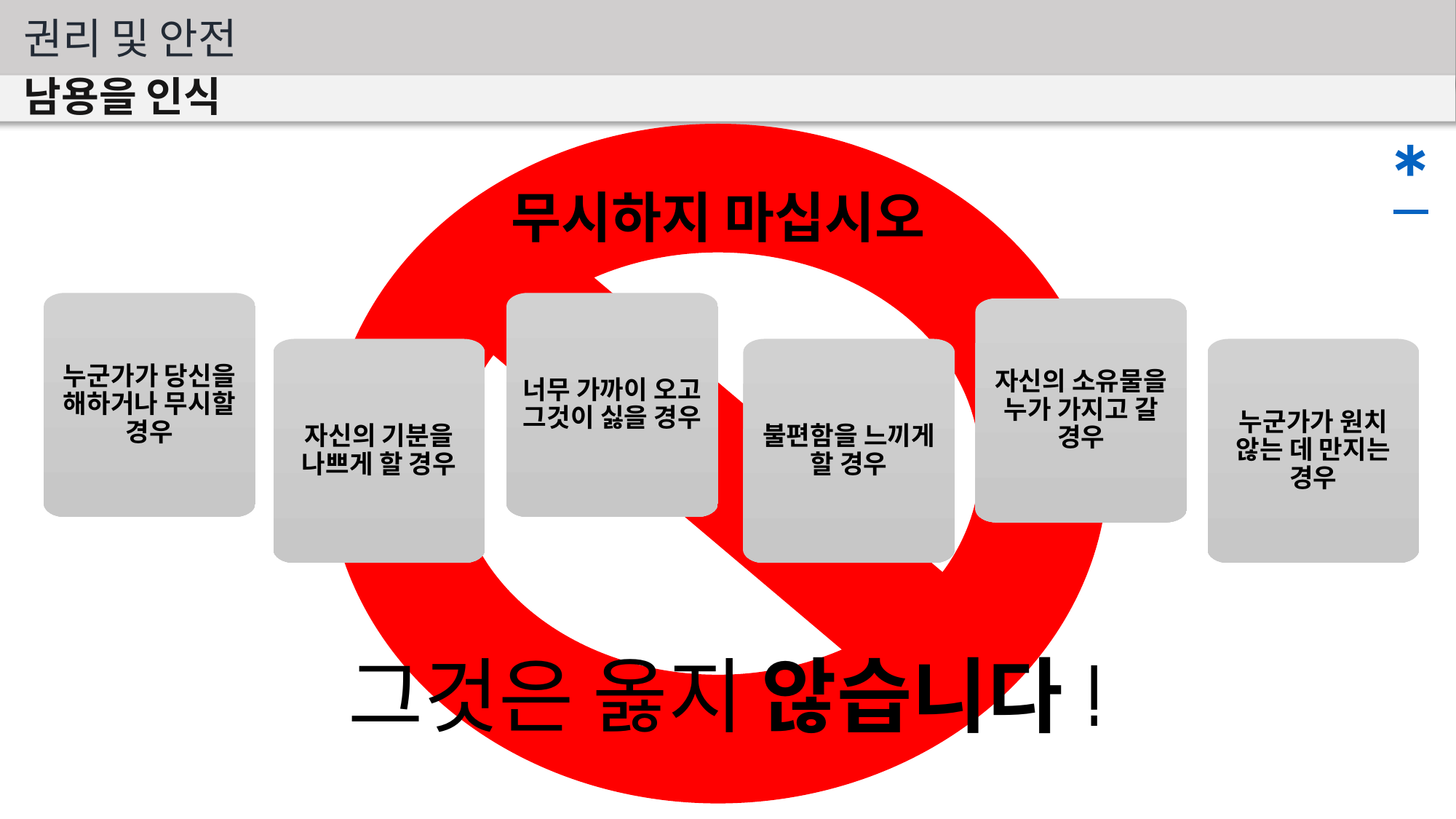

권리 및 안전
남용을 인식

*
무시하지 마십시오
누군가가 당신을 해하거나 무시할 경우
너무 가까이 오고 그것이 싫을 경우
자신의 소유물을 누가 가지고 갈 경우
자신의 기분을 나쁘게 할 경우
불편함을 느끼게 할 경우
누군가가 원치 않는 데 만지는 경우
그것은 옳지 않습니다!